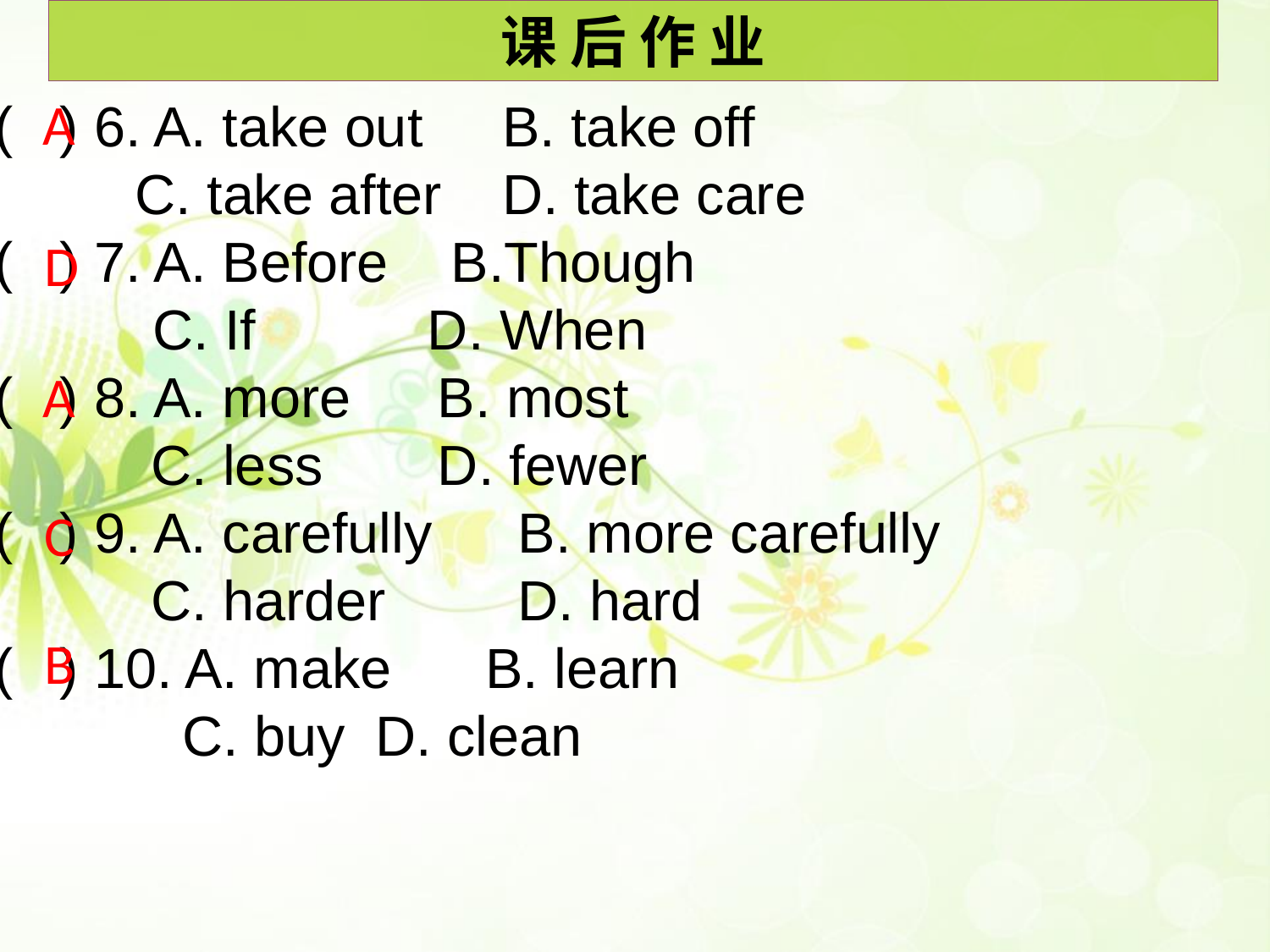

课 后 作 业
A
(   ) 6. A. take out	B. take off
         C. take after	D. take care
(   ) 7. A. Before    B.Though
	  C. If           D. When
(   ) 8. A. more	    B. most
          C. less	    D. fewer
(   ) 9. A. carefully	 B. more carefully
          C. harder	 D. hard
(   ) 10. A. make      B. learn
            C. buy	D. clean
D
A
C
B